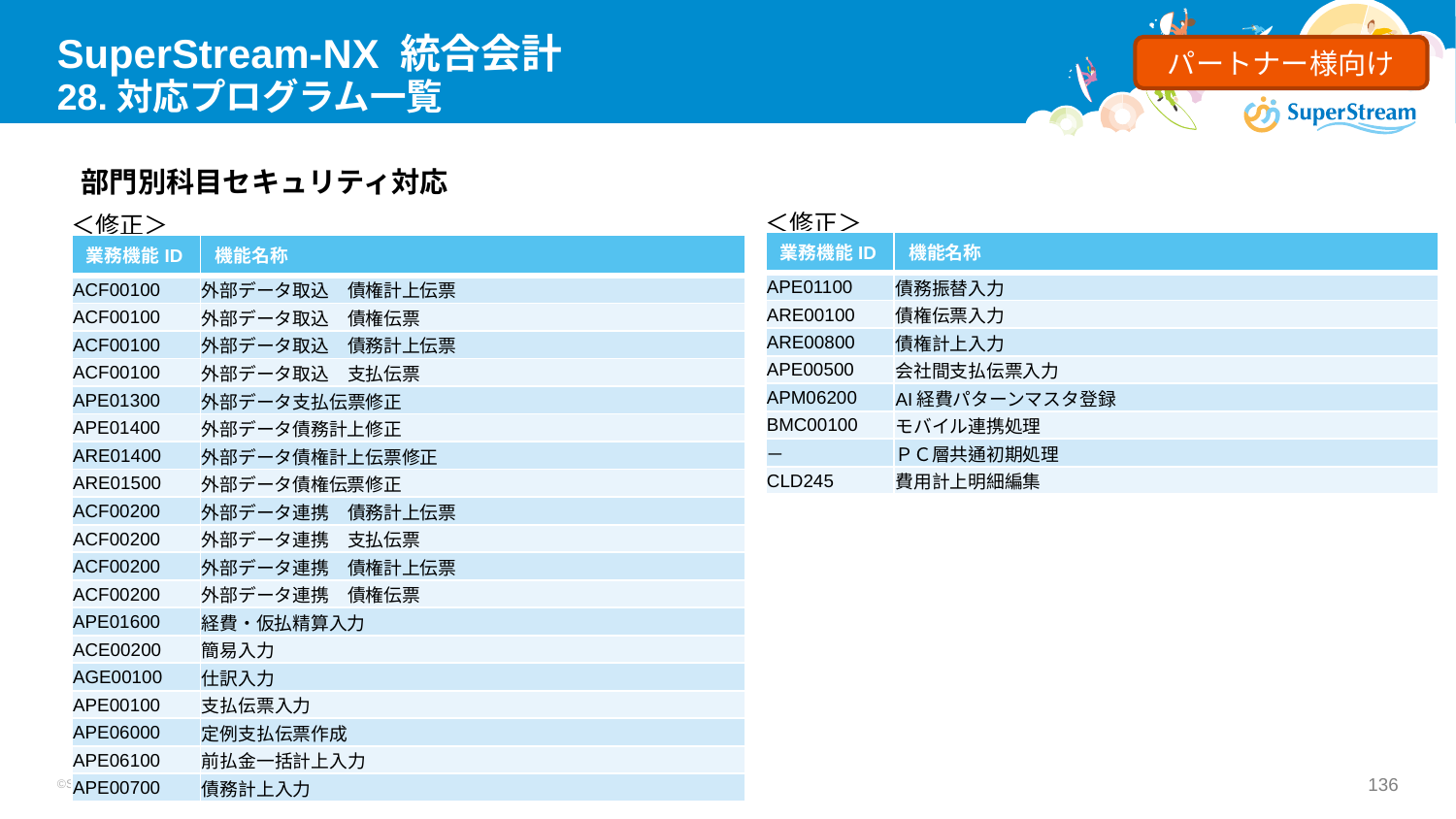

# SuperStream-NX 統合会計 28.対応プログラム一覧
パートナー様向け
部門別科目セキュリティ対応
＜修正＞
＜修正＞
| 業務機能ID | 機能名称 |
| --- | --- |
| APE01100 | 債務振替入力 |
| ARE00100 | 債権伝票入力 |
| ARE00800 | 債権計上入力 |
| APE00500 | 会社間支払伝票入力 |
| APM06200 | AI経費パターンマスタ登録 |
| BMC00100 | モバイル連携処理 |
| － | ＰＣ層共通初期処理 |
| CLD245 | 費用計上明細編集 |
| 業務機能ID | 機能名称 |
| --- | --- |
| ACF00100 | 外部データ取込　債権計上伝票 |
| ACF00100 | 外部データ取込　債権伝票 |
| ACF00100 | 外部データ取込　債務計上伝票 |
| ACF00100 | 外部データ取込　支払伝票 |
| APE01300 | 外部データ支払伝票修正 |
| APE01400 | 外部データ債務計上修正 |
| ARE01400 | 外部データ債権計上伝票修正 |
| ARE01500 | 外部データ債権伝票修正 |
| ACF00200 | 外部データ連携　債務計上伝票 |
| ACF00200 | 外部データ連携　支払伝票 |
| ACF00200 | 外部データ連携　債権計上伝票 |
| ACF00200 | 外部データ連携　債権伝票 |
| APE01600 | 経費・仮払精算入力 |
| ACE00200 | 簡易入力 |
| AGE00100 | 仕訳入力 |
| APE00100 | 支払伝票入力 |
| APE06000 | 定例支払伝票作成 |
| APE06100 | 前払金一括計上入力 |
| APE00700 | 債務計上入力 |
©SuperStream Inc. All rights reserved.
136